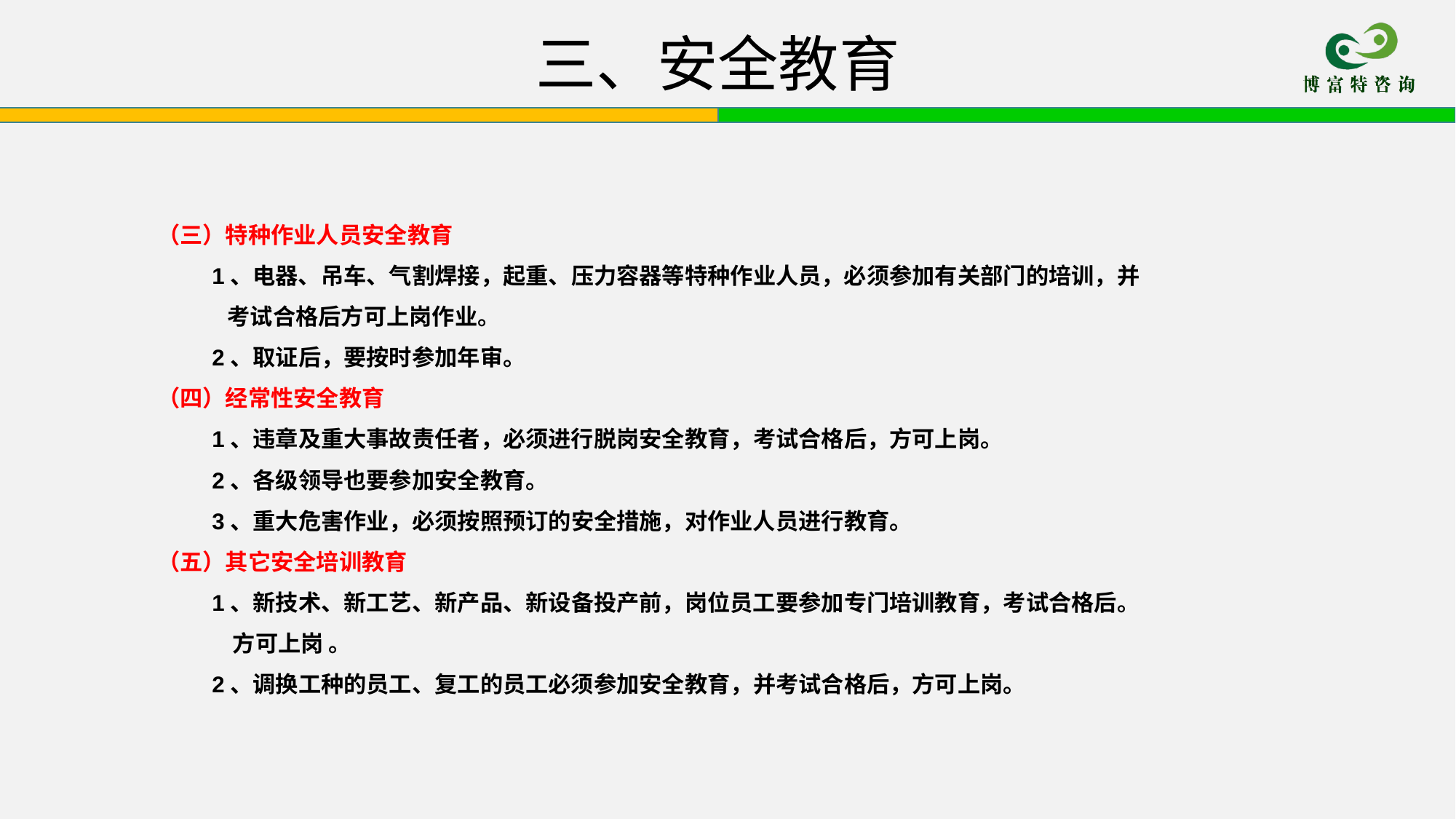

三、安全教育
（三）特种作业人员安全教育
1、电器、吊车、气割焊接，起重、压力容器等特种作业人员，必须参加有关部门的培训，并
  考试合格后方可上岗作业。
2、取证后，要按时参加年审。
（四）经常性安全教育
1、违章及重大事故责任者，必须进行脱岗安全教育，考试合格后，方可上岗。
2、各级领导也要参加安全教育。
3、重大危害作业，必须按照预订的安全措施，对作业人员进行教育。
（五）其它安全培训教育
1、新技术、新工艺、新产品、新设备投产前，岗位员工要参加专门培训教育，考试合格后。
   方可上岗 。
2、调换工种的员工、复工的员工必须参加安全教育，并考试合格后，方可上岗。
18